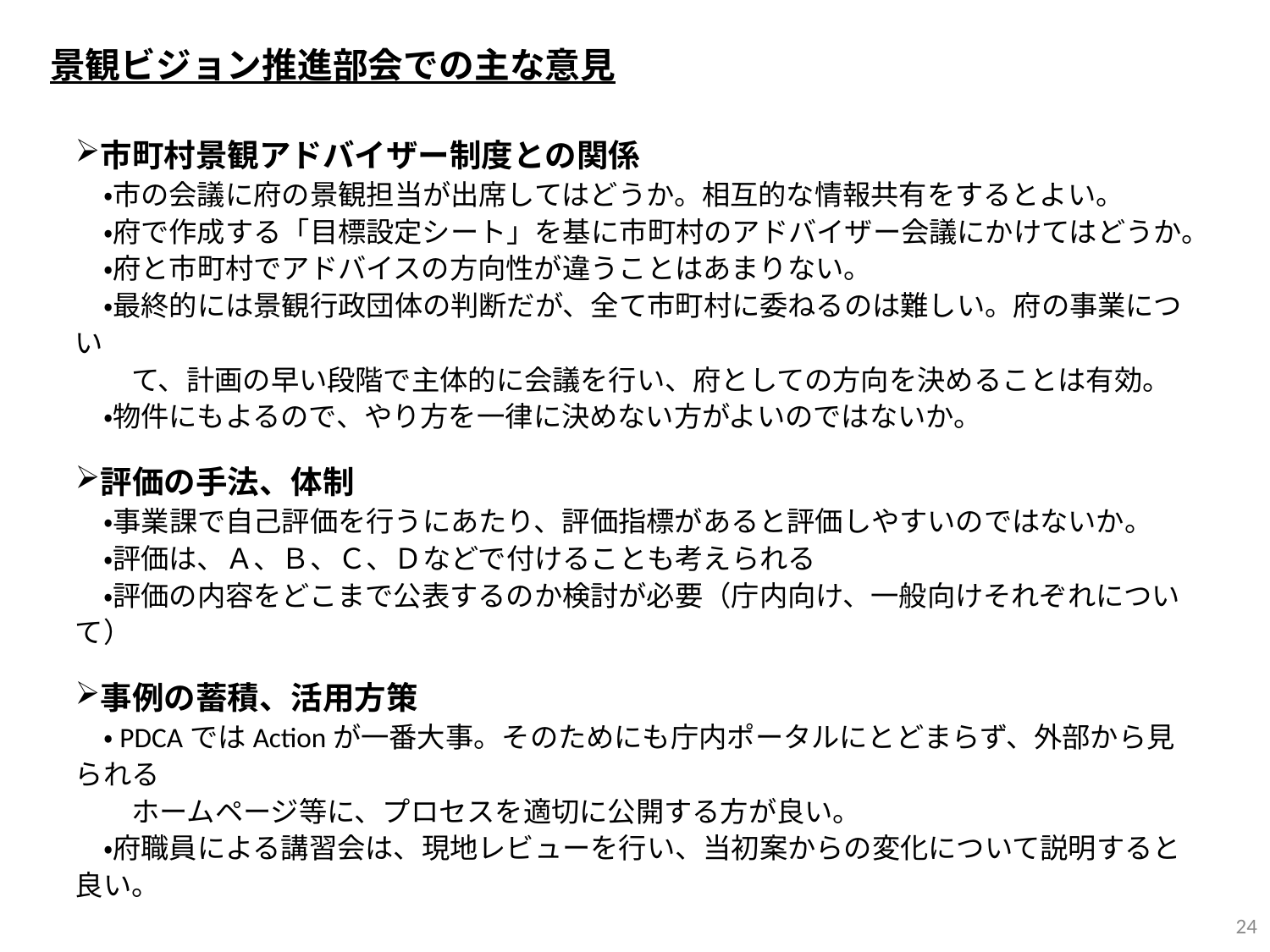

景観ビジョン推進部会での主な意見
市町村景観アドバイザー制度との関係
　・市の会議に府の景観担当が出席してはどうか。相互的な情報共有をするとよい。
　・府で作成する「目標設定シート」を基に市町村のアドバイザー会議にかけてはどうか。
　・府と市町村でアドバイスの方向性が違うことはあまりない。
　・最終的には景観行政団体の判断だが、全て市町村に委ねるのは難しい。府の事業につい
　　て、計画の早い段階で主体的に会議を行い、府としての方向を決めることは有効。
　・物件にもよるので、やり方を一律に決めない方がよいのではないか。
評価の手法、体制
　・事業課で自己評価を行うにあたり、評価指標があると評価しやすいのではないか。
　・評価は、Ａ、Ｂ、Ｃ、Ｄなどで付けることも考えられる
　・評価の内容をどこまで公表するのか検討が必要（庁内向け、一般向けそれぞれについて）
事例の蓄積、活用方策
　・PDCAではActionが一番大事。そのためにも庁内ポータルにとどまらず、外部から見られる
　　ホームページ等に、プロセスを適切に公開する方が良い。
　・府職員による講習会は、現地レビューを行い、当初案からの変化について説明すると良い。
24